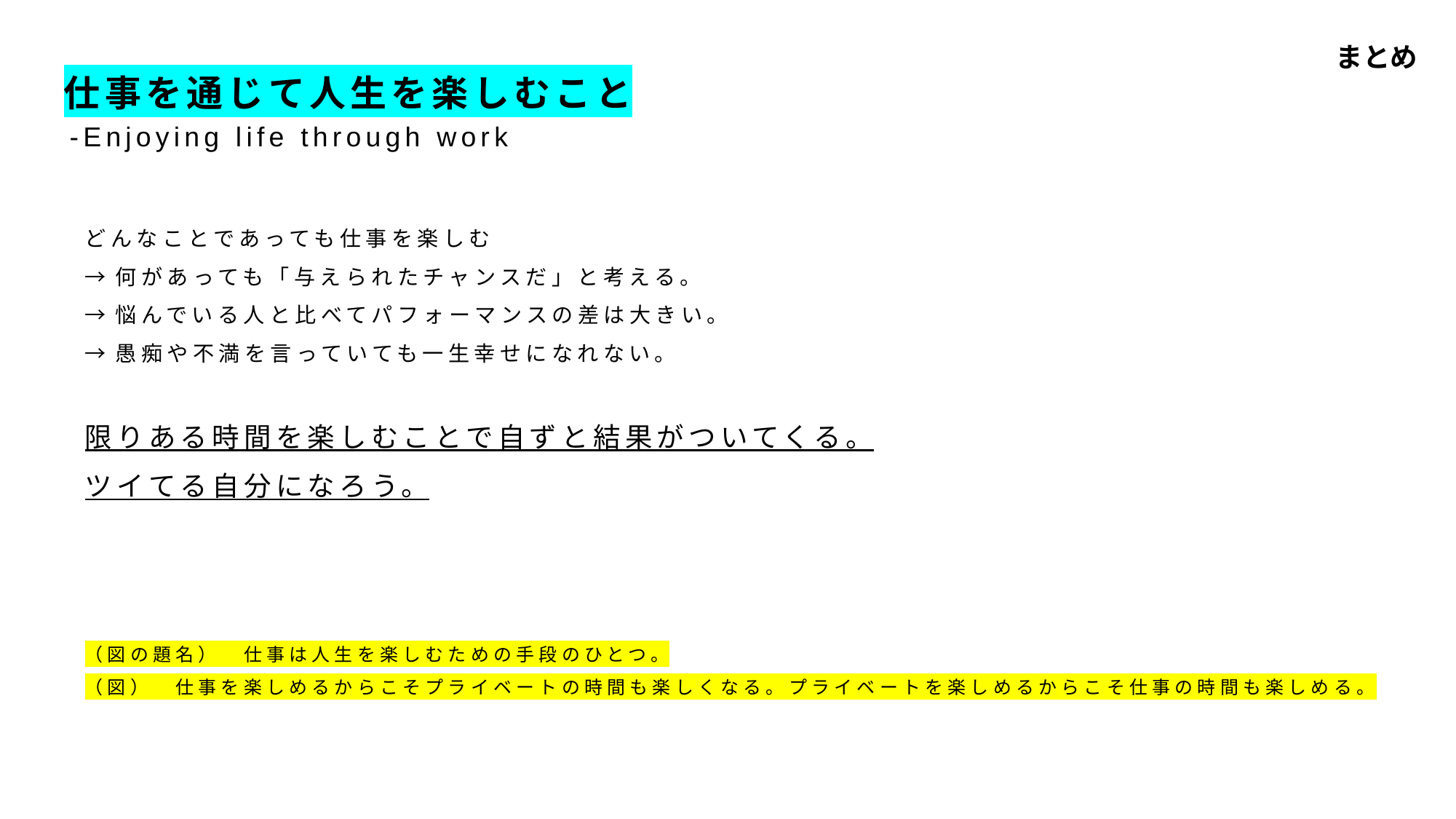

まとめ
仕事を通じて人生を楽しむこと
-Enjoying life through work
どんなことであっても仕事を楽しむ
→何があっても「与えられたチャンスだ」と考える。
→悩んでいる人と比べてパフォーマンスの差は大きい。
→愚痴や不満を言っていても一生幸せになれない。

限りある時間を楽しむことで自ずと結果がついてくる。
ツイてる自分になろう。

（図の題名）　仕事は人生を楽しむための手段のひとつ。
（図）　仕事を楽しめるからこそプライベートの時間も楽しくなる。プライベートを楽しめるからこそ仕事の時間も楽しめる。